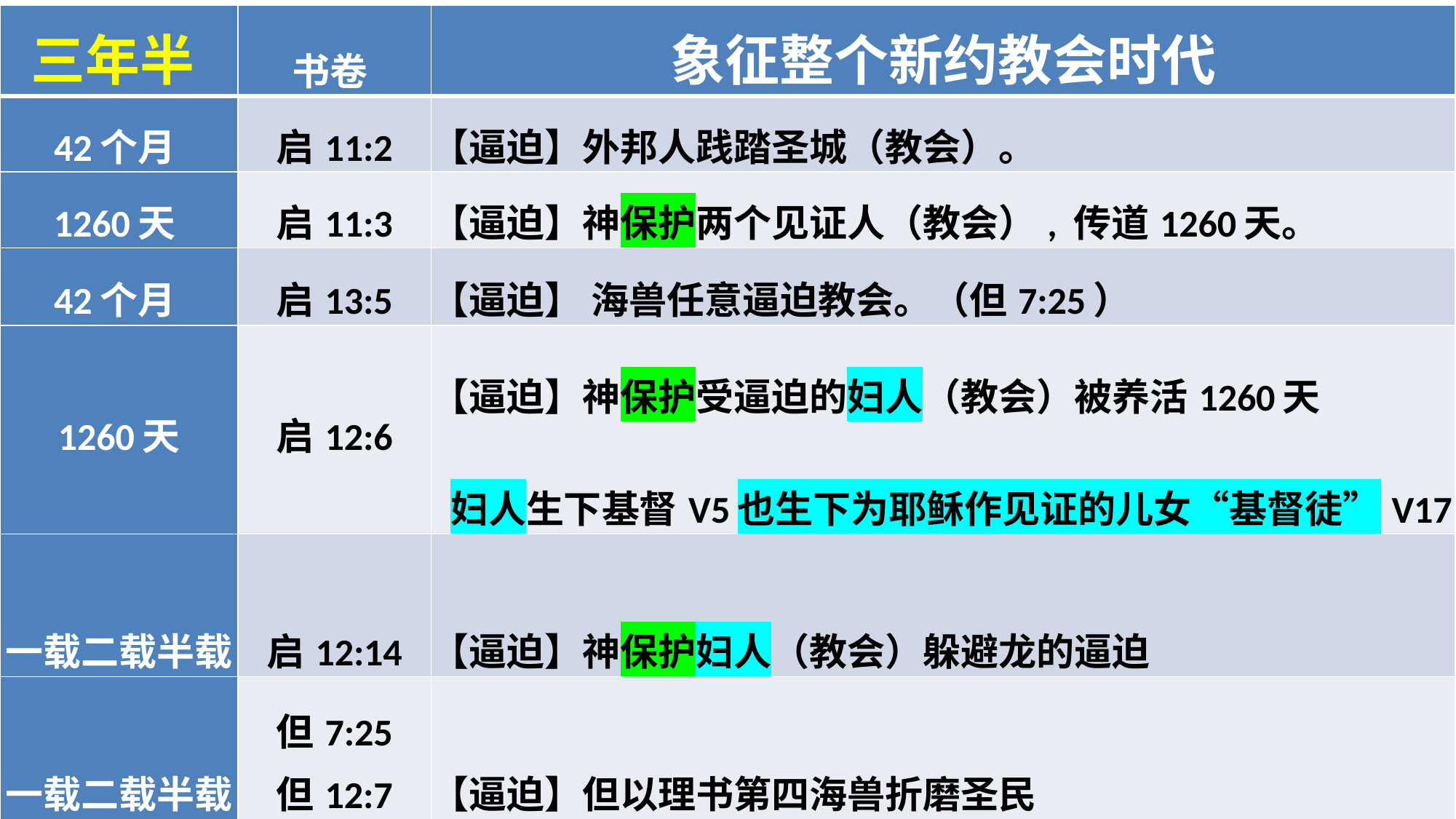

| 三年半 | 书卷 | 象征整个新约教会时代 |
| --- | --- | --- |
| 42个月 | 启11:2 | 【逼迫】外邦人践踏圣城（教会）。 |
| 1260天 | 启11:3 | 【逼迫】神保护两个见证人（教会）, 传道1260天。 |
| 42个月 | 启13:5 | 【逼迫】 海兽任意逼迫教会。（但7:25） |
| 1260天 | 启12:6 | 【逼迫】神保护受逼迫的妇人（教会）被养活1260天 妇人生下基督V5也生下为耶稣作见证的儿女“基督徒”V17 |
| 一载二载半载 | 启12:14 | 【逼迫】神保护妇人（教会）躲避龙的逼迫 |
| 一载二载半载 | 但7:25 但12:7 | 【逼迫】但以理书第四海兽折磨圣民 |